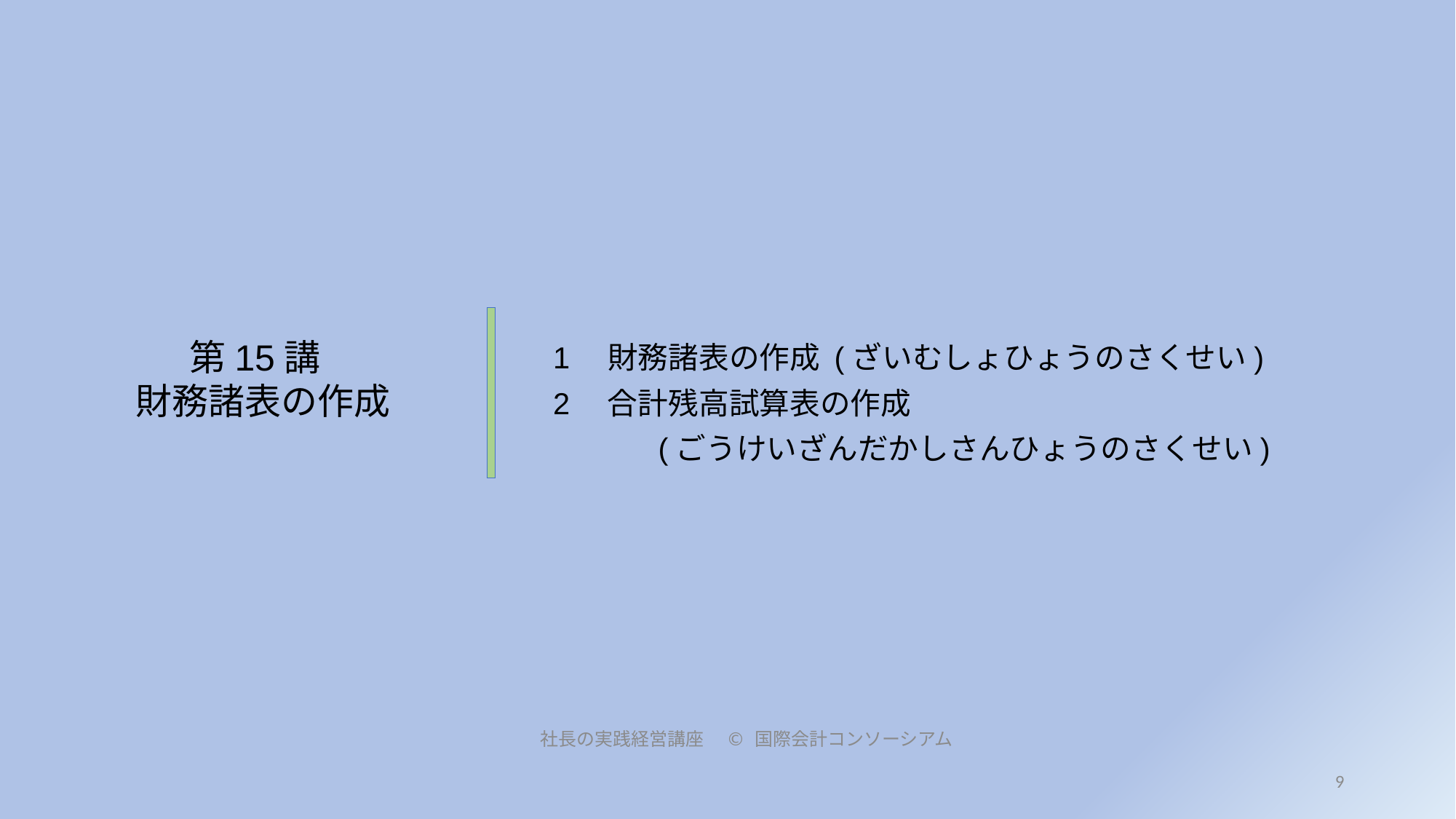

第15講
  財務諸表の作成

1　財務諸表の作成 (ざいむしょひょうのさくせい)
2　合計残高試算表の作成
　　　 (ごうけいざんだかしさんひょうのさくせい)
社長の実践経営講座　© 国際会計コンソーシアム
9